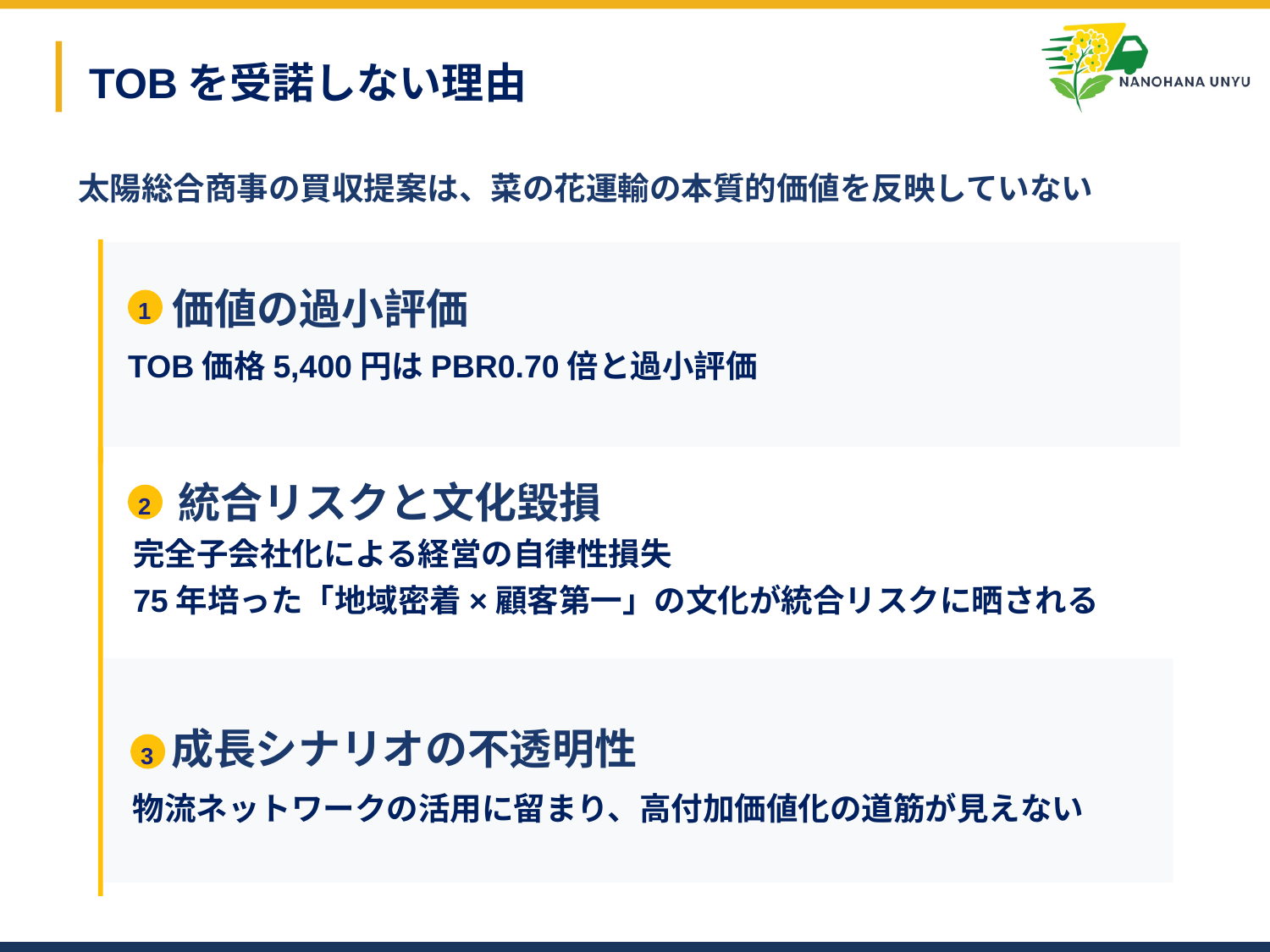

# TOBを受諾しない理由
太陽総合商事の買収提案は、菜の花運輸の本質的価値を反映していない

価値の過小評価

1
TOB価格5,400円はPBR0.70倍と過小評価

統合リスクと文化毀損

2
完全子会社化による経営の自律性損失
75年培った「地域密着×顧客第一」の文化が統合リスクに晒される

成長シナリオの不透明性

3
物流ネットワークの活用に留まり、高付加価値化の道筋が見えない